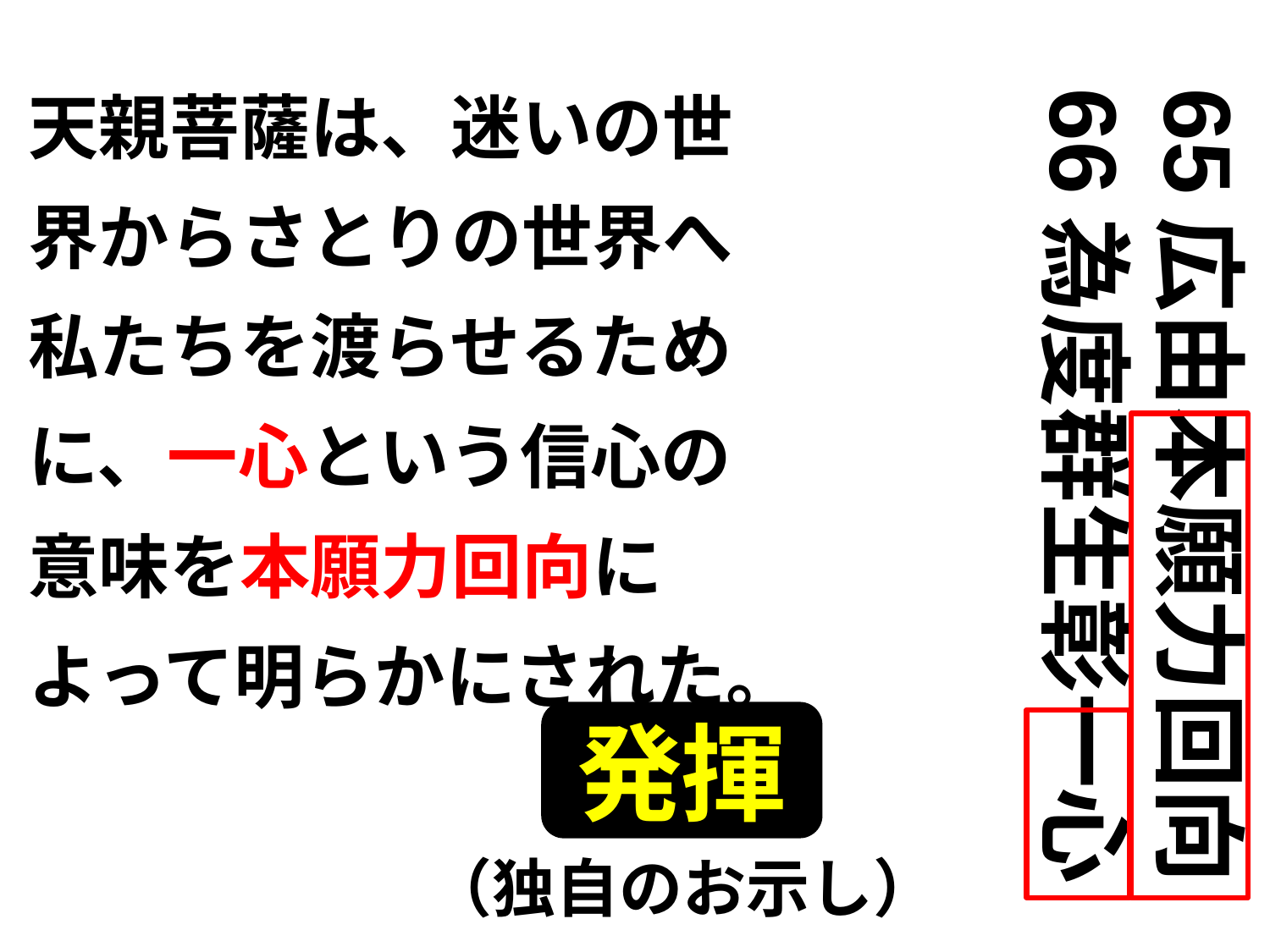

天親菩薩は、迷いの世界からさとりの世界へ
私たちを渡らせるために、一心という信心の意味を本願力回向によって明らかにされた。
65広由本願力回向
66為度群生彰一心

発揮

（独自のお示し）